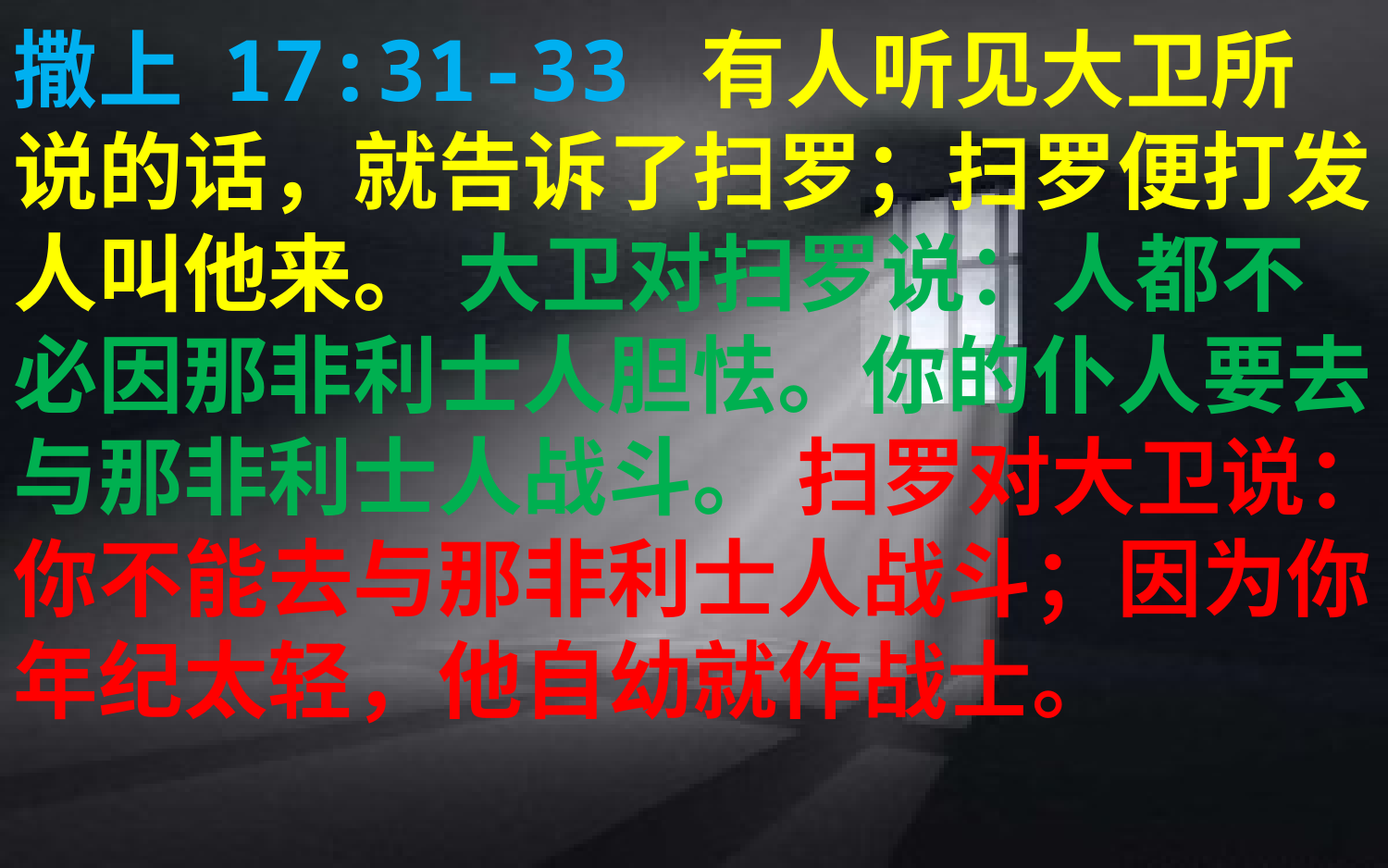

撒上 17:31-33 有人听见大卫所说的话，就告诉了扫罗；扫罗便打发人叫他来。 大卫对扫罗说：人都不必因那非利士人胆怯。你的仆人要去与那非利士人战斗。 扫罗对大卫说：你不能去与那非利士人战斗；因为你年纪太轻，他自幼就作战士。